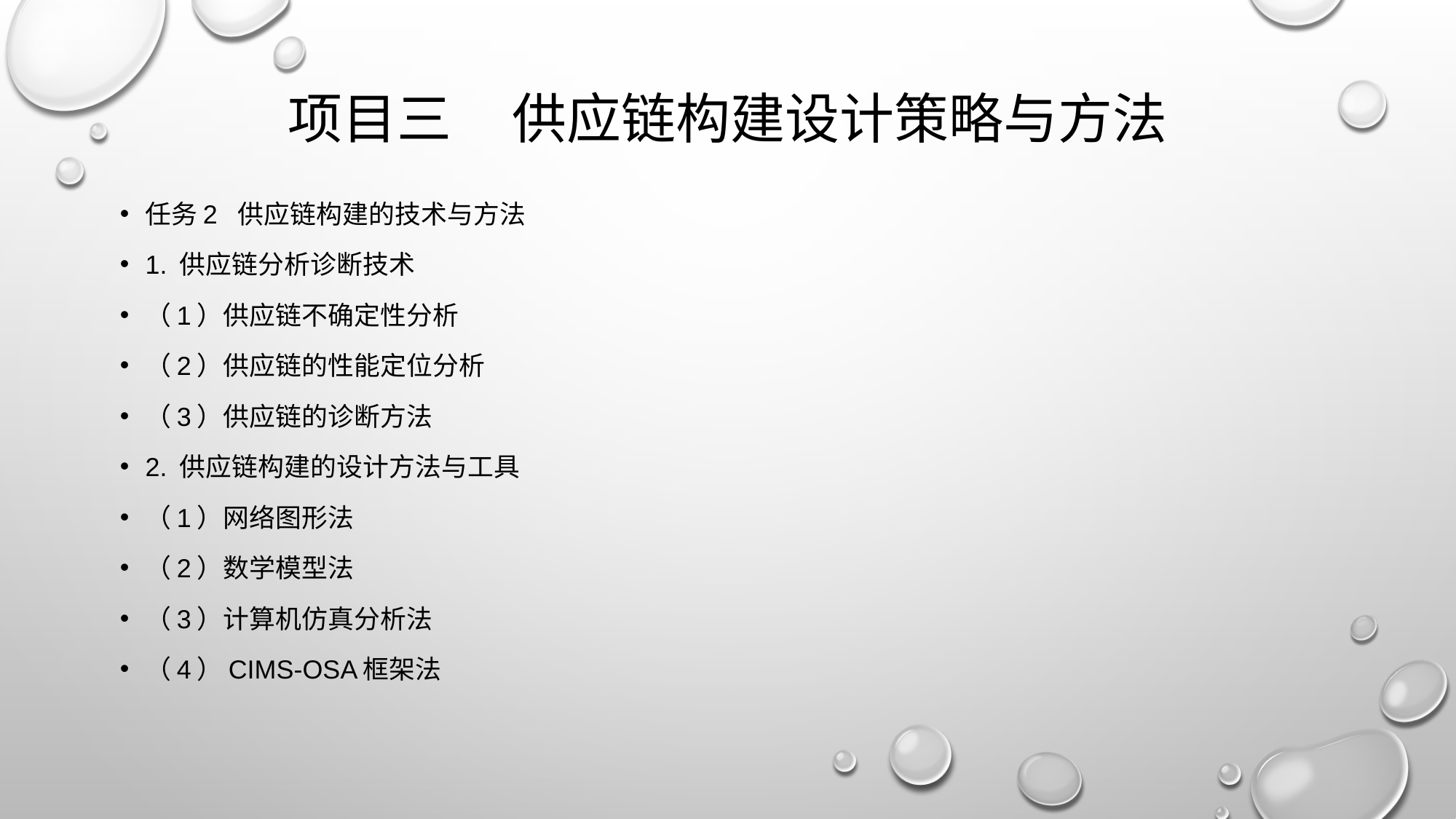

# 项目三     供应链构建设计策略与方法
任务2  供应链构建的技术与方法
1. 供应链分析诊断技术
（1）供应链不确定性分析
（2）供应链的性能定位分析
（3）供应链的诊断方法
2. 供应链构建的设计方法与工具
（1）网络图形法
（2）数学模型法
（3）计算机仿真分析法
（4）CIMS-OSA框架法